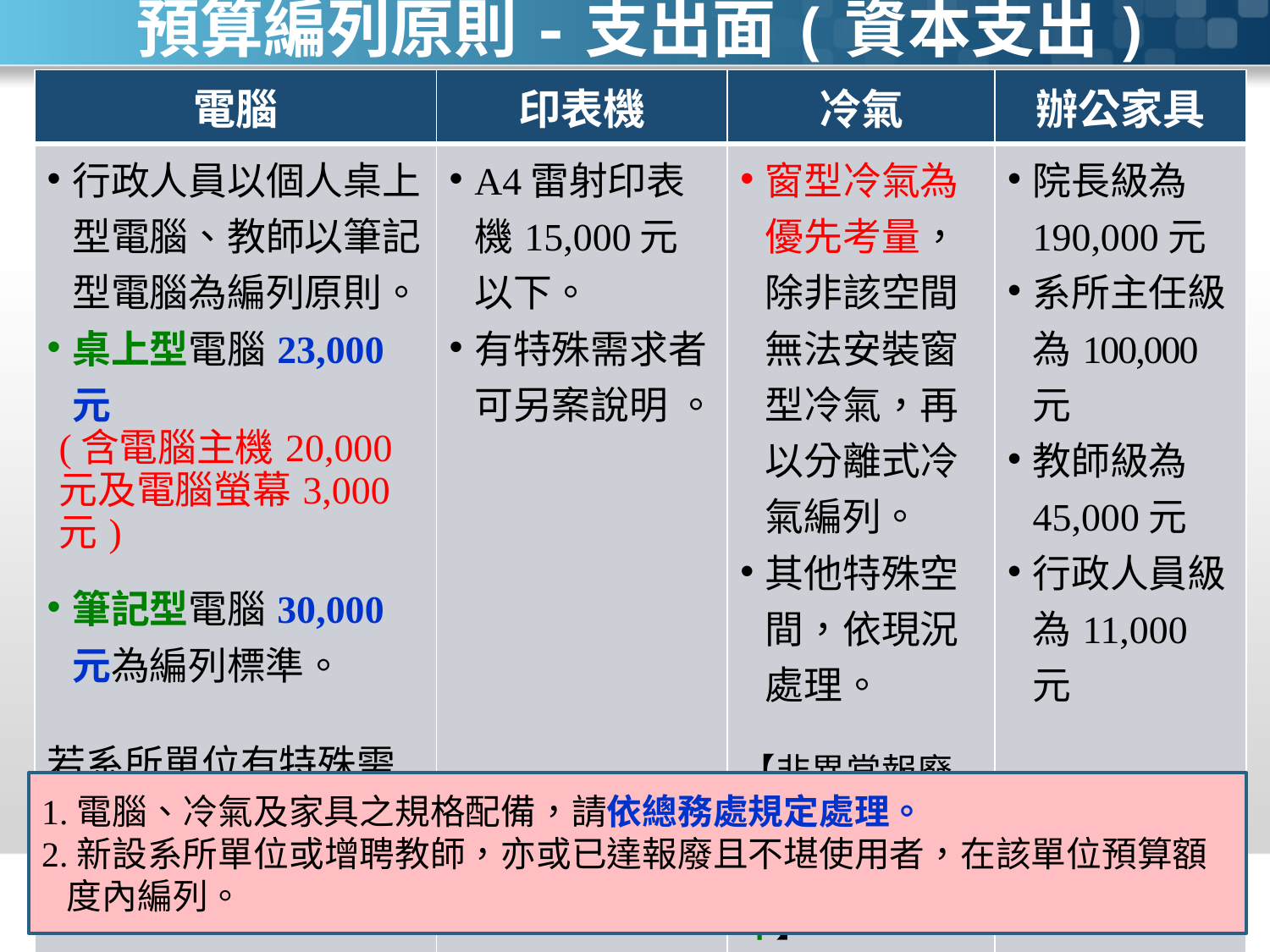

預算編列原則-支出面(資本支出)
| 電腦 | 印表機 | 冷氣 | 辦公家具 |
| --- | --- | --- | --- |
| 行政人員以個人桌上型電腦、教師以筆記型電腦為編列原則。 桌上型電腦23,000元 (含電腦主機20,000元及電腦螢幕3,000元) 筆記型電腦30,000元為編列標準。 若系所單位有特殊需求，請自行補足差額後採購。 | A4雷射印表機15,000元以下。 有特殊需求者可另案說明 。 | 窗型冷氣為優先考量，除非該空間無法安裝窗型冷氣，再以分離式冷氣編列。 其他特殊空間，依現況處理。 【非異常報廢之冷氣，使用年限為至少9年】 | 院長級為190,000元 系所主任級為100,000元 教師級為45,000元 行政人員級為11,000元 |
1.電腦、冷氣及家具之規格配備，請依總務處規定處理。
2.新設系所單位或增聘教師，亦或已達報廢且不堪使用者，在該單位預算額
度內編列。